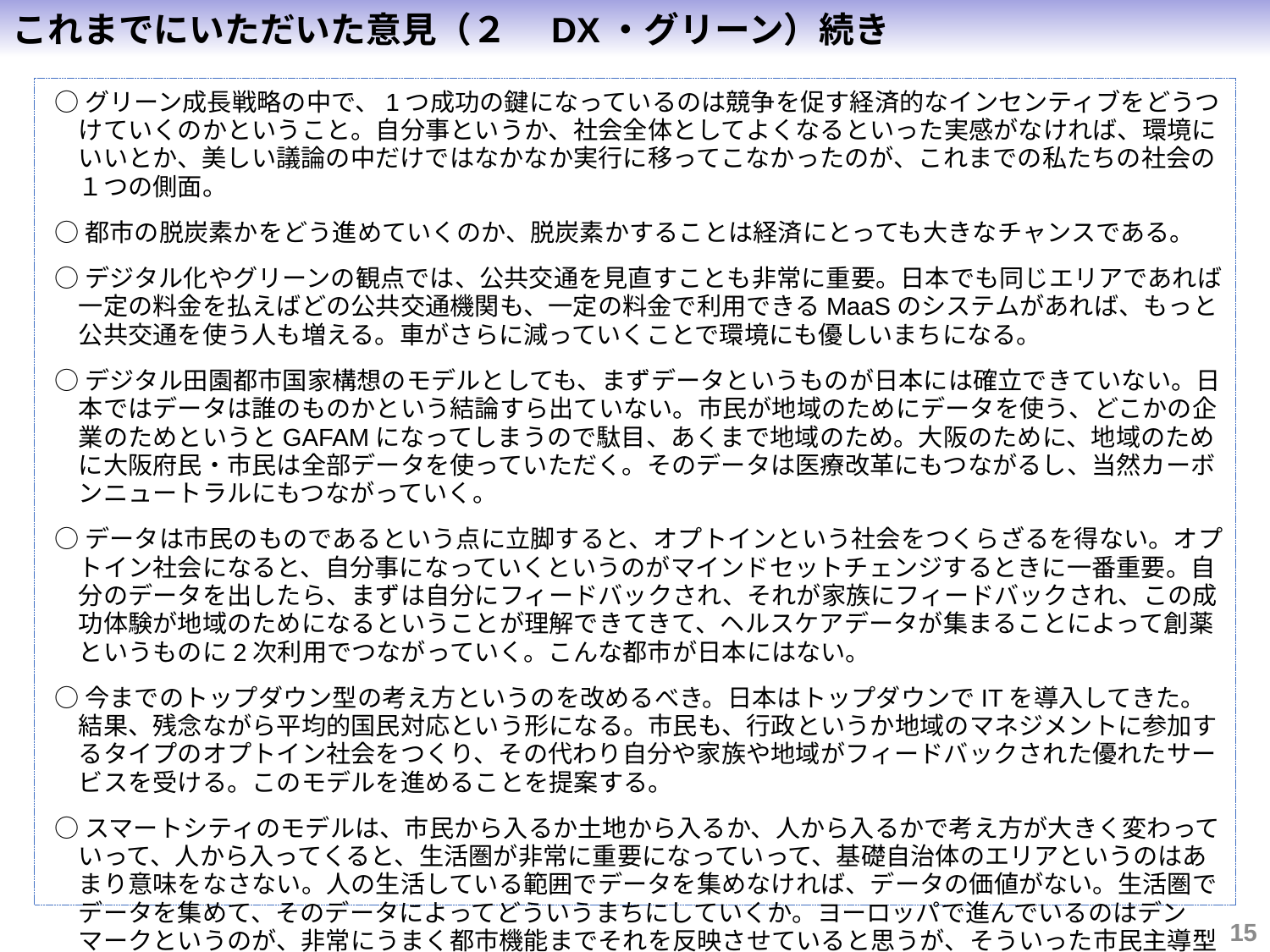

これまでにいただいた意見（２　DX・グリーン）続き
○グリーン成長戦略の中で、1つ成功の鍵になっているのは競争を促す経済的なインセンティブをどうつけていくのかということ。自分事というか、社会全体としてよくなるといった実感がなければ、環境にいいとか、美しい議論の中だけではなかなか実行に移ってこなかったのが、これまでの私たちの社会の１つの側面。
○都市の脱炭素かをどう進めていくのか、脱炭素かすることは経済にとっても大きなチャンスである。
○デジタル化やグリーンの観点では、公共交通を見直すことも非常に重要。日本でも同じエリアであれば一定の料金を払えばどの公共交通機関も、一定の料金で利用できるMaaSのシステムがあれば、もっと公共交通を使う人も増える。車がさらに減っていくことで環境にも優しいまちになる。
○デジタル田園都市国家構想のモデルとしても、まずデータというものが日本には確立できていない。日本ではデータは誰のものかという結論すら出ていない。市民が地域のためにデータを使う、どこかの企業のためというとGAFAMになってしまうので駄目、あくまで地域のため。大阪のために、地域のために大阪府民・市民は全部データを使っていただく。そのデータは医療改革にもつながるし、当然カーボンニュートラルにもつながっていく。
○データは市民のものであるという点に立脚すると、オプトインという社会をつくらざるを得ない。オプトイン社会になると、自分事になっていくというのがマインドセットチェンジするときに一番重要。自分のデータを出したら、まずは自分にフィードバックされ、それが家族にフィードバックされ、この成功体験が地域のためになるということが理解できてきて、ヘルスケアデータが集まることによって創薬というものに2次利用でつながっていく。こんな都市が日本にはない。
○今までのトップダウン型の考え方というのを改めるべき。日本はトップダウンでITを導入してきた。結果、残念ながら平均的国民対応という形になる。市民も、行政というか地域のマネジメントに参加するタイプのオプトイン社会をつくり、その代わり自分や家族や地域がフィードバックされた優れたサービスを受ける。このモデルを進めることを提案する。
○スマートシティのモデルは、市民から入るか土地から入るか、人から入るかで考え方が大きく変わっていって、人から入ってくると、生活圏が非常に重要になっていって、基礎自治体のエリアというのはあまり意味をなさない。人の生活している範囲でデータを集めなければ、データの価値がない。生活圏でデータを集めて、そのデータによってどういうまちにしていくか。ヨーロッパで進んでいるのはデンマークというのが、非常にうまく都市機能までそれを反映させていると思うが、そういった市民主導型でいくべきではないか。
15